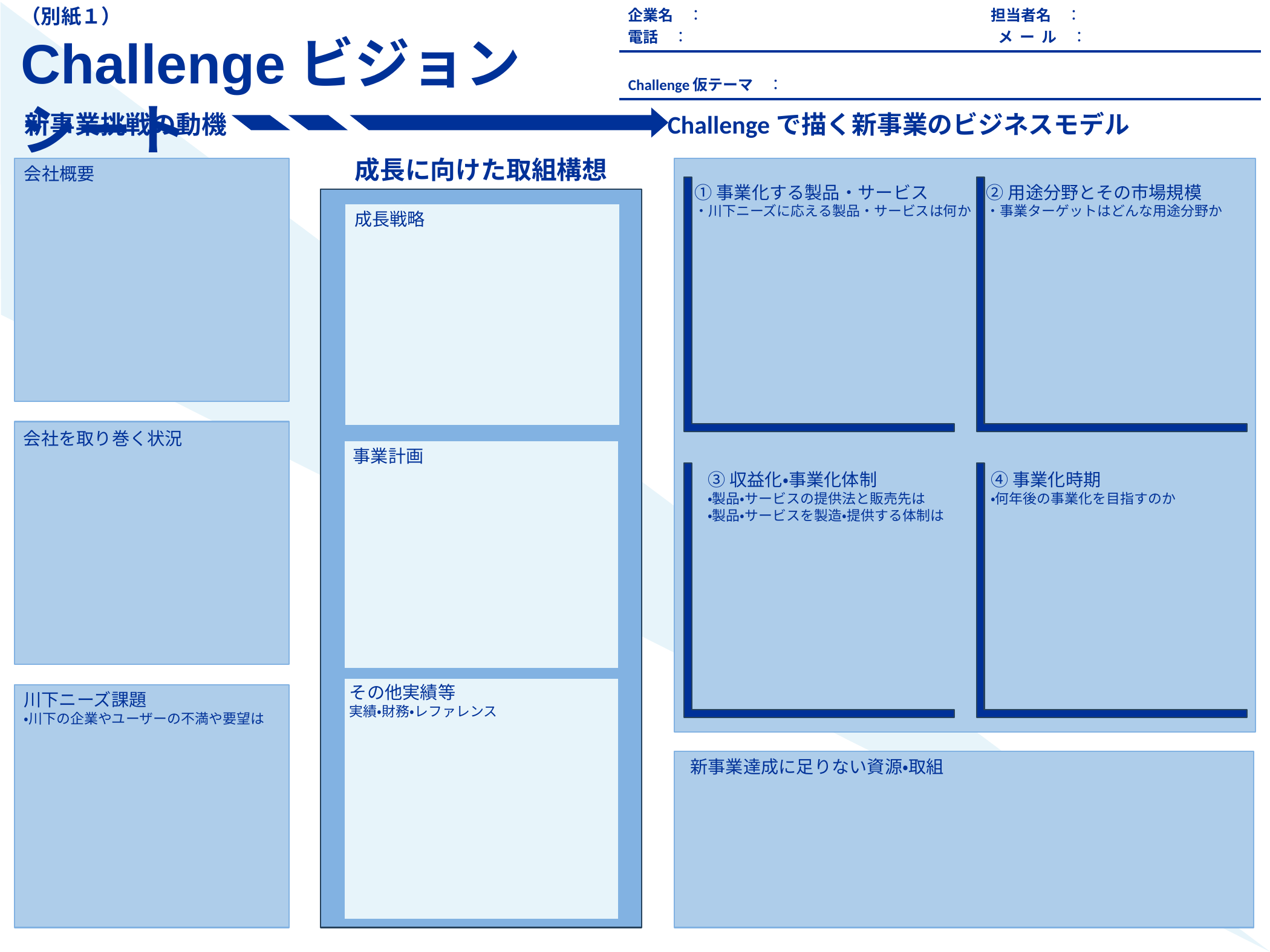

| 企業名　：　　　　　　　　　　　　　　　　　　　担当者名　： 電話　：　 　　　　　　　　　　　　　　　　　　　メ ー ル　： |
| --- |
| Challenge仮テーマ　： |